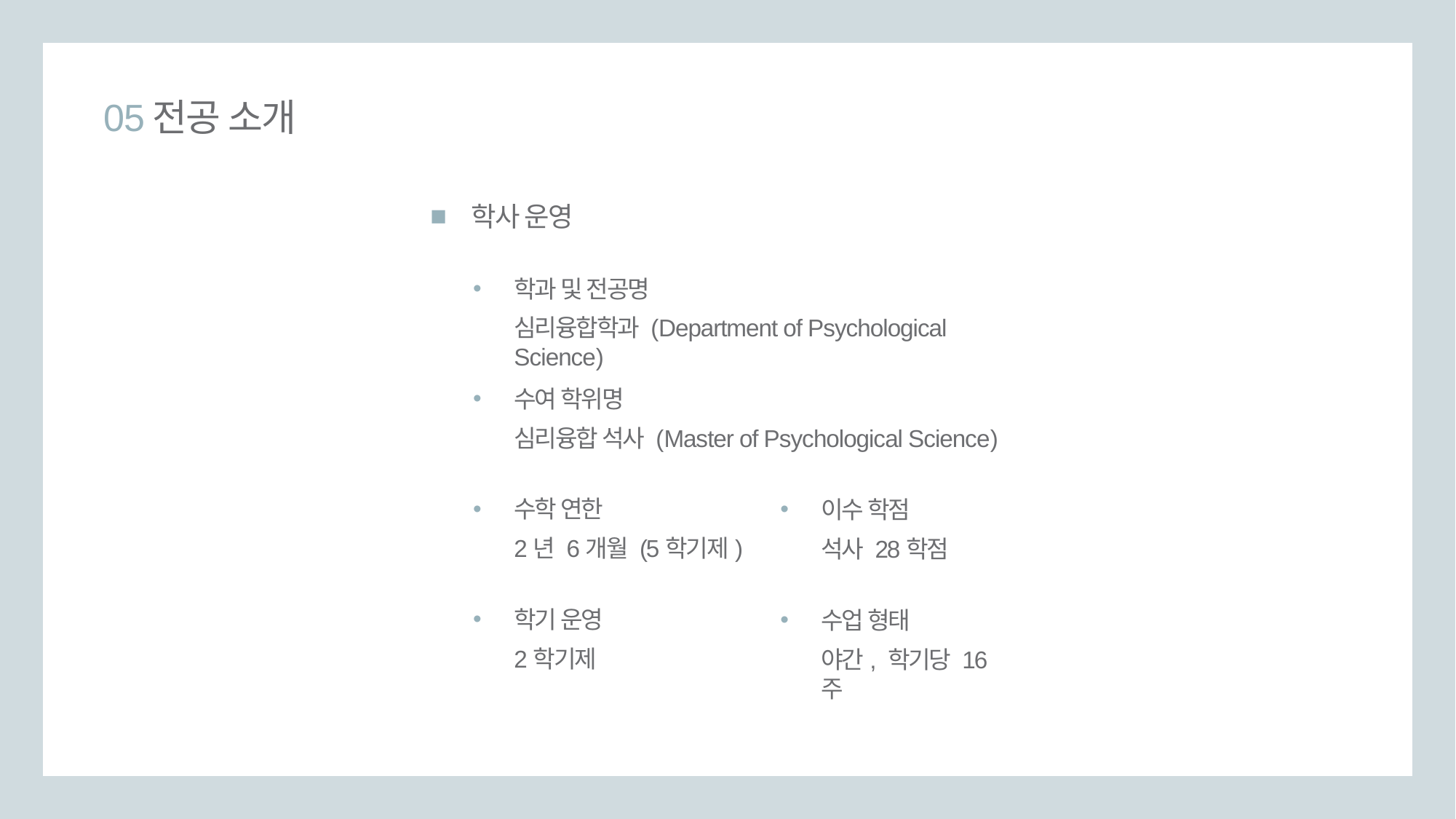

05
전공 소개
학사 운영
학과 및 전공명
심리융합학과 (Department of Psychological Science)
수여 학위명
심리융합 석사 (Master of Psychological Science)
수학 연한
2년 6개월 (5학기제)
이수 학점
석사 28학점
학기 운영
2학기제
수업 형태
야간, 학기당 16주